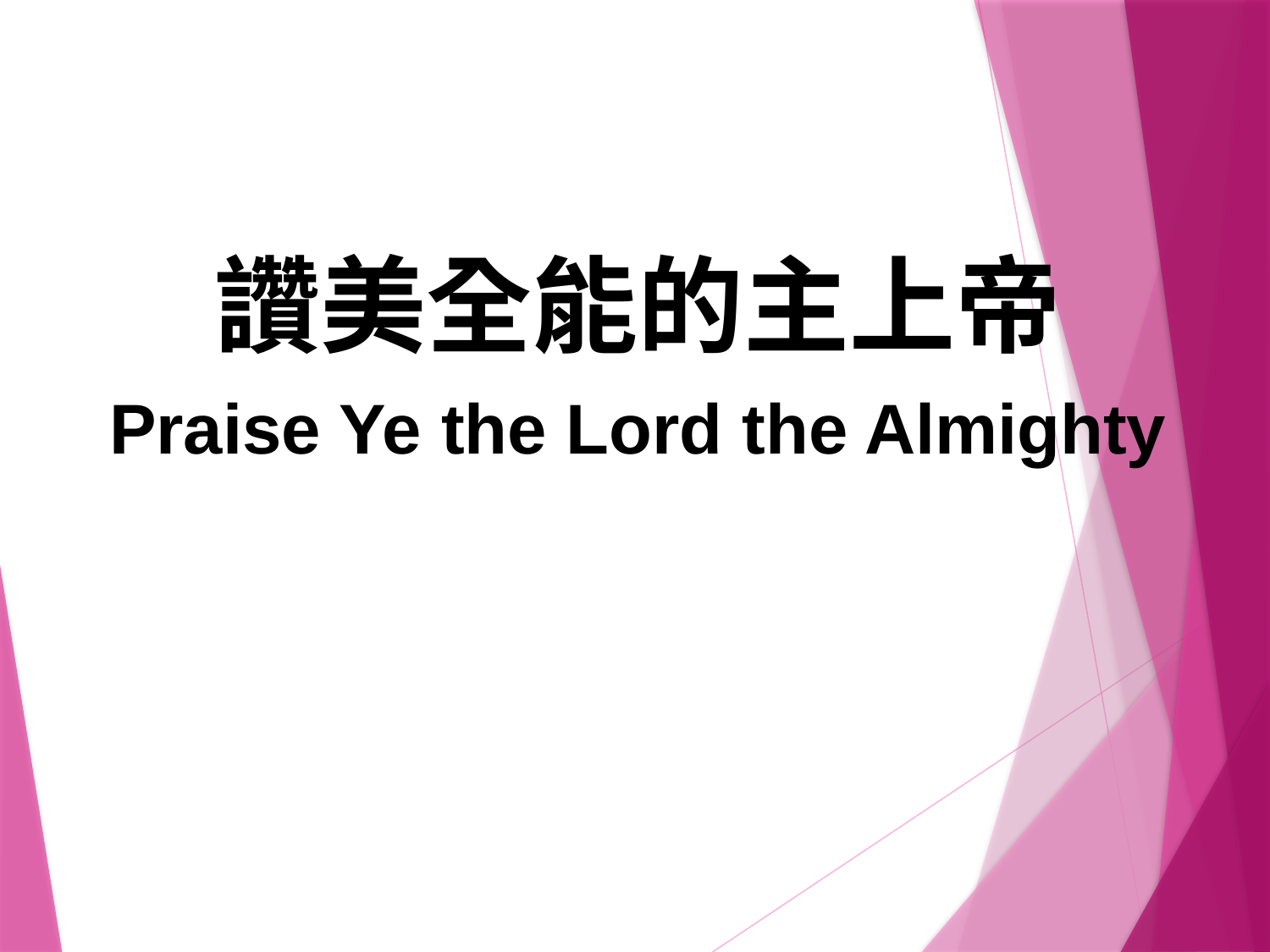

讚美全能的主上帝
Praise Ye the Lord the Almighty